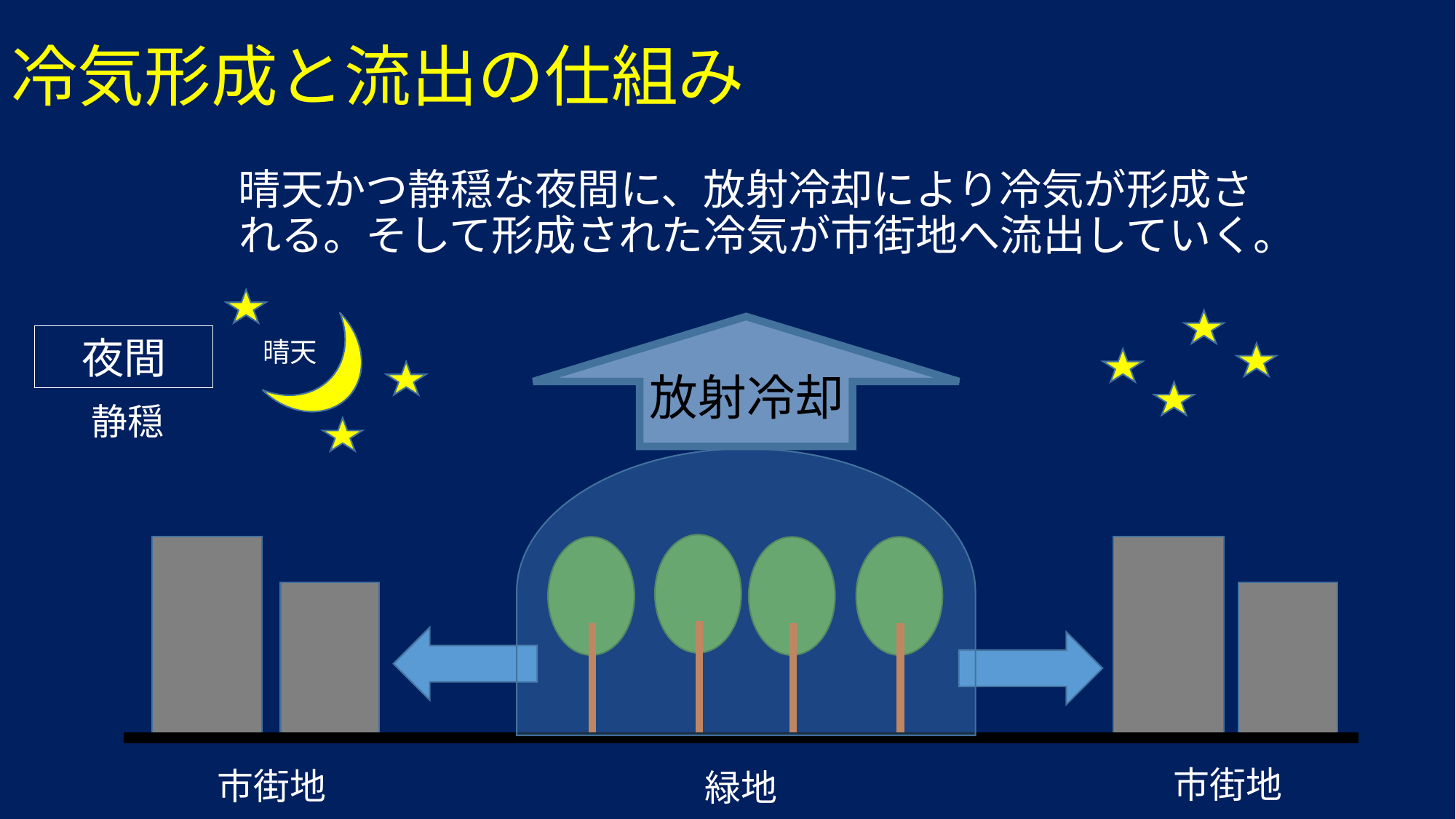

# 冷気形成と流出の仕組み
晴天かつ静穏な夜間に、放射冷却により冷気が形成される。そして形成された冷気が市街地へ流出していく。

放射冷却

夜間
晴天

静穏

市街地
市街地
緑地